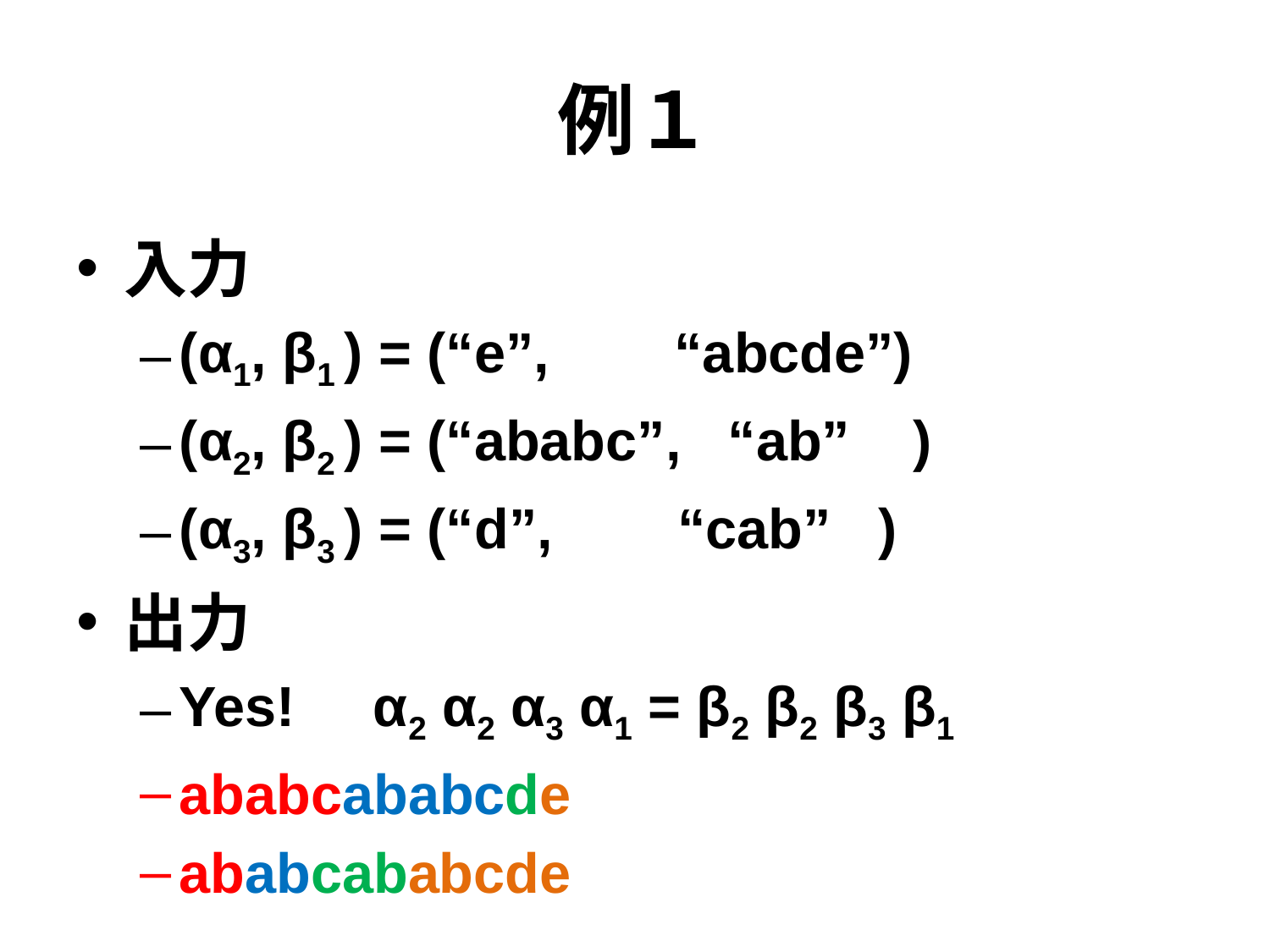

# 例１
入力
(α1, β1 ) = (“e”,        “abcde”)
(α2, β2 ) = (“ababc”,   “ab”    )
(α3, β3 ) = (“d”,        “cab”   )
出力
Yes!     α2 α2 α3 α1 = β2 β2 β3 β1
ababcababcde
ababcababcde